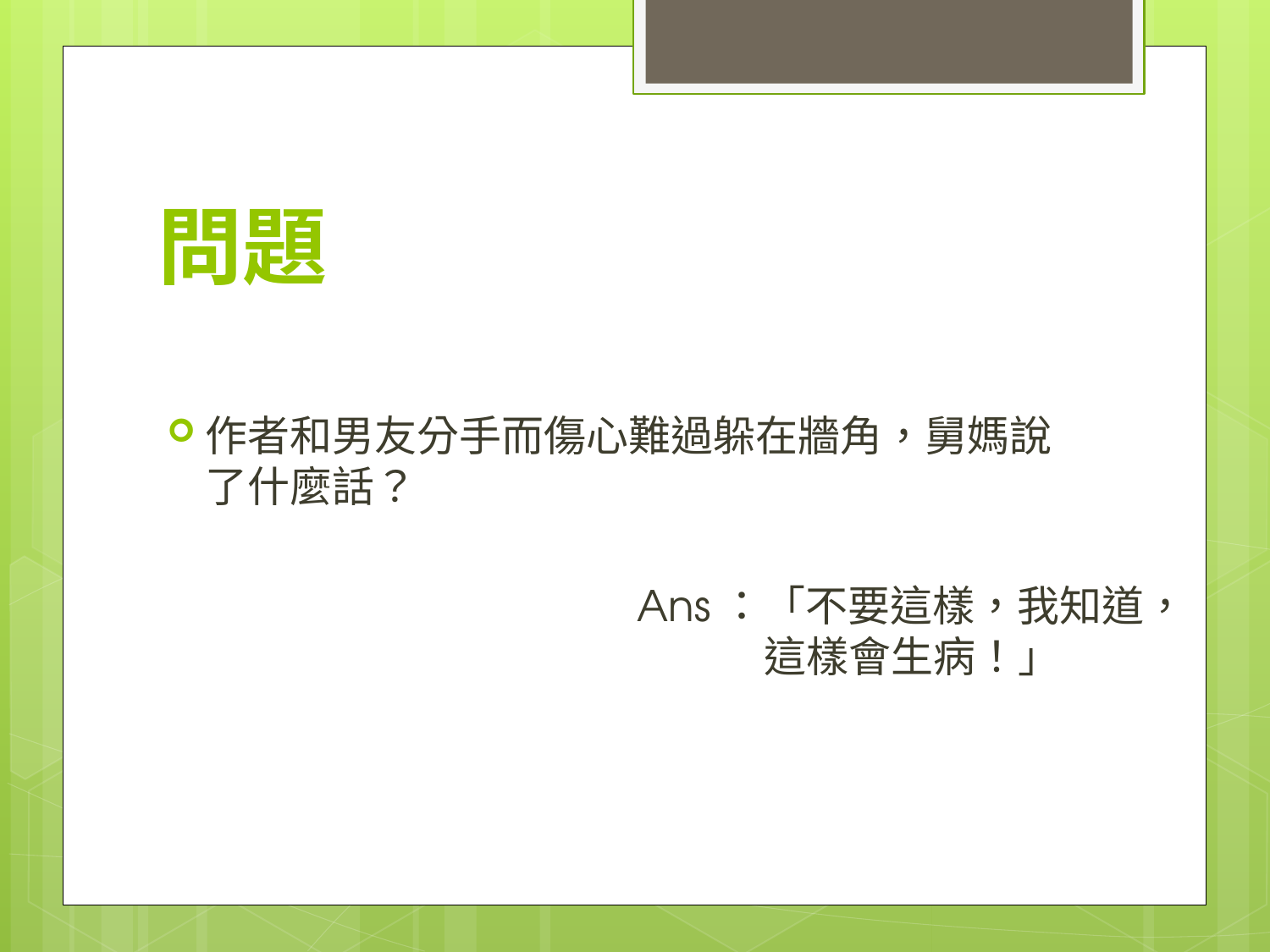

# 問題
作者和男友分手而傷心難過躲在牆角，舅媽說了什麼話？
Ans：「不要這樣，我知道，	這樣會生病！」